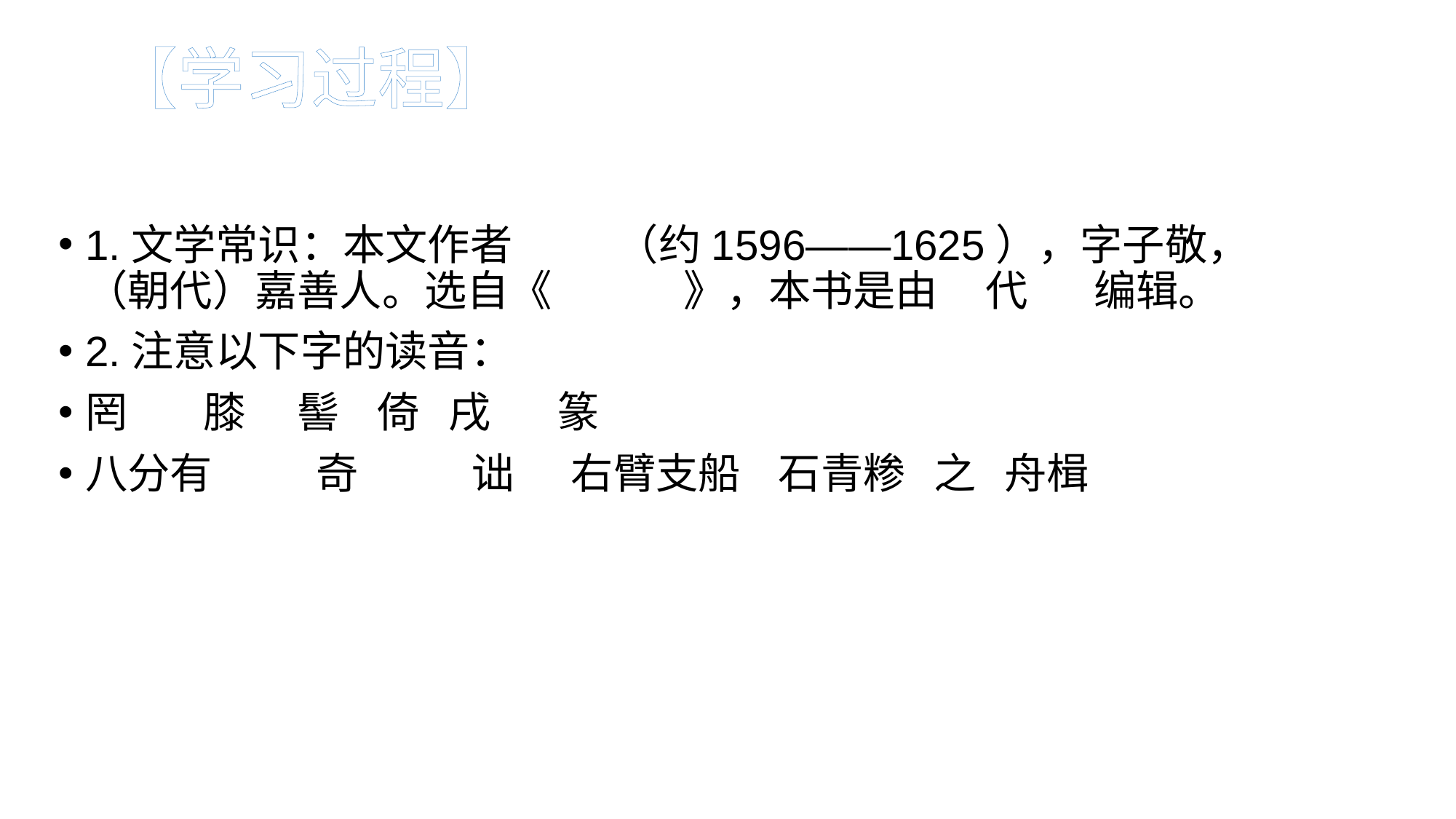

# 【学习过程】
1.文学常识：本文作者           （约1596——1625），字子敬，      （朝代）嘉善人。选自《              》，本书是由     代       编辑。
2.注意以下字的读音：
罔        膝　 髻    倚   戌       篆
八分有           奇            诎      右臂支船    石青糁   之   舟楫